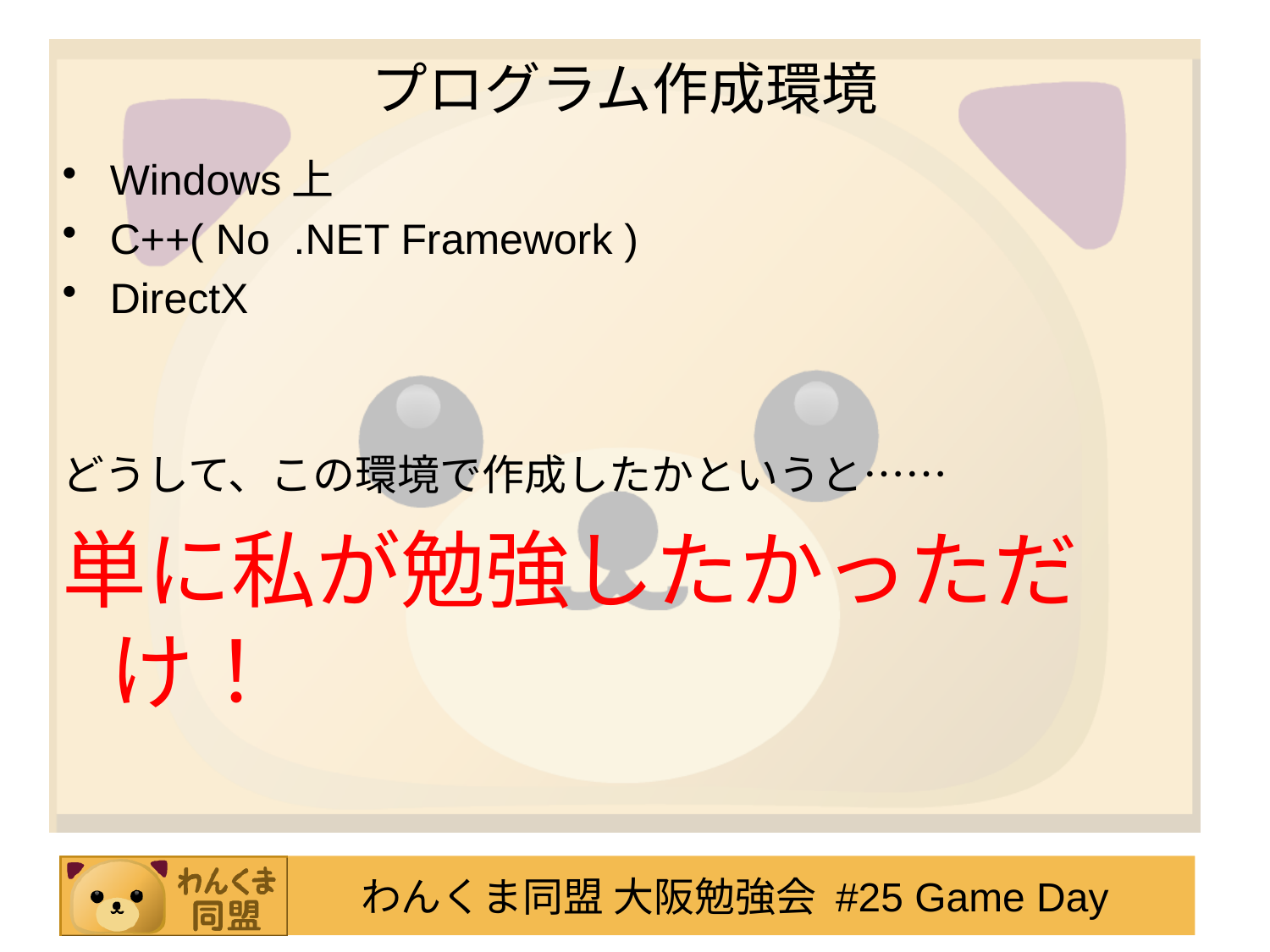

# プログラム作成環境
Windows上
C++( No  .NET Framework )
DirectX

どうして、この環境で作成したかというと……
単に私が勉強したかっただけ！